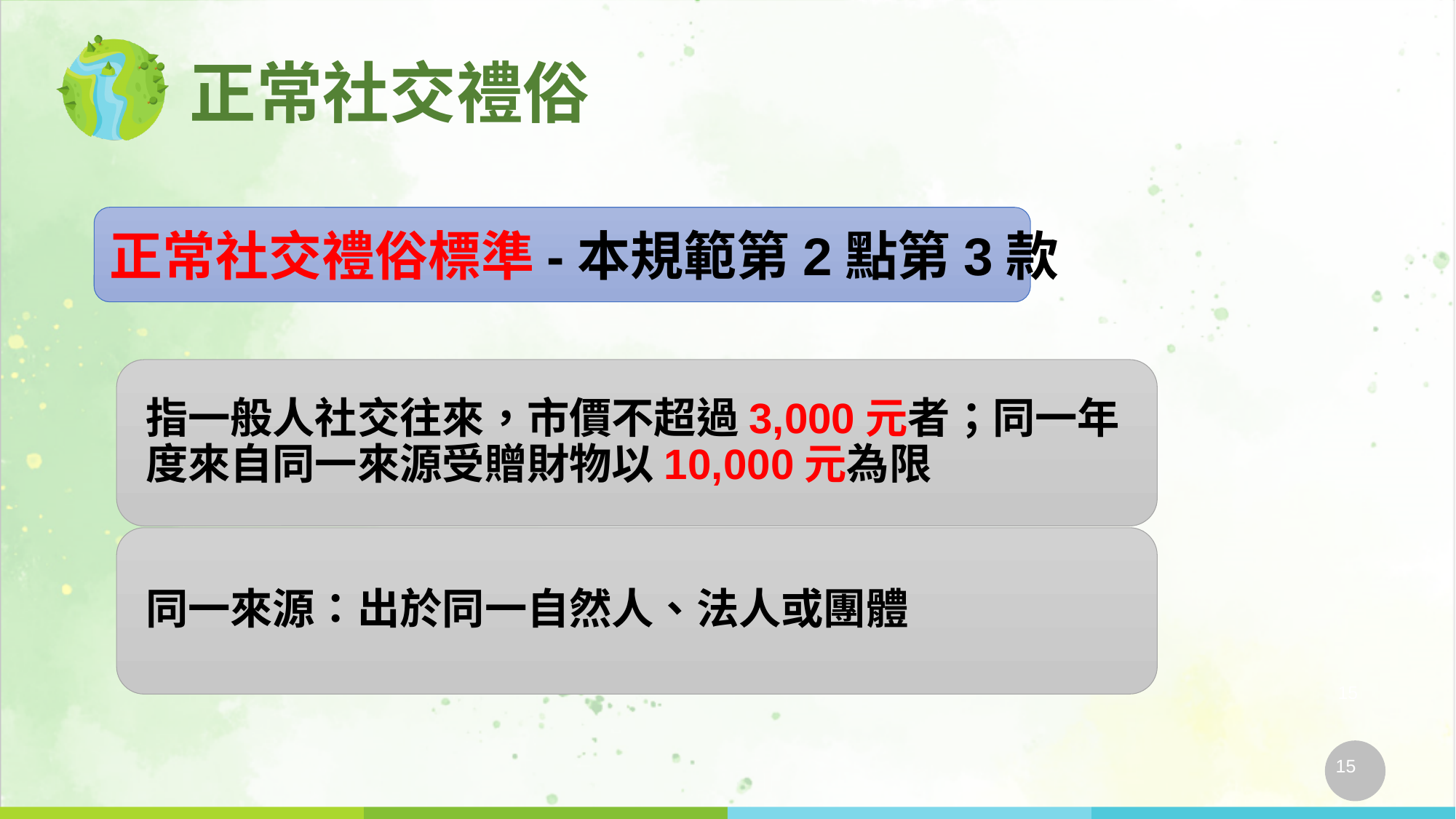

正常社交禮俗
正常社交禮俗標準-本規範第2點第3款
指一般人社交往來，市價不超過3,000元者；同一年度來自同一來源受贈財物以10,000元為限
同一來源：出於同一自然人、法人或團體

15
15